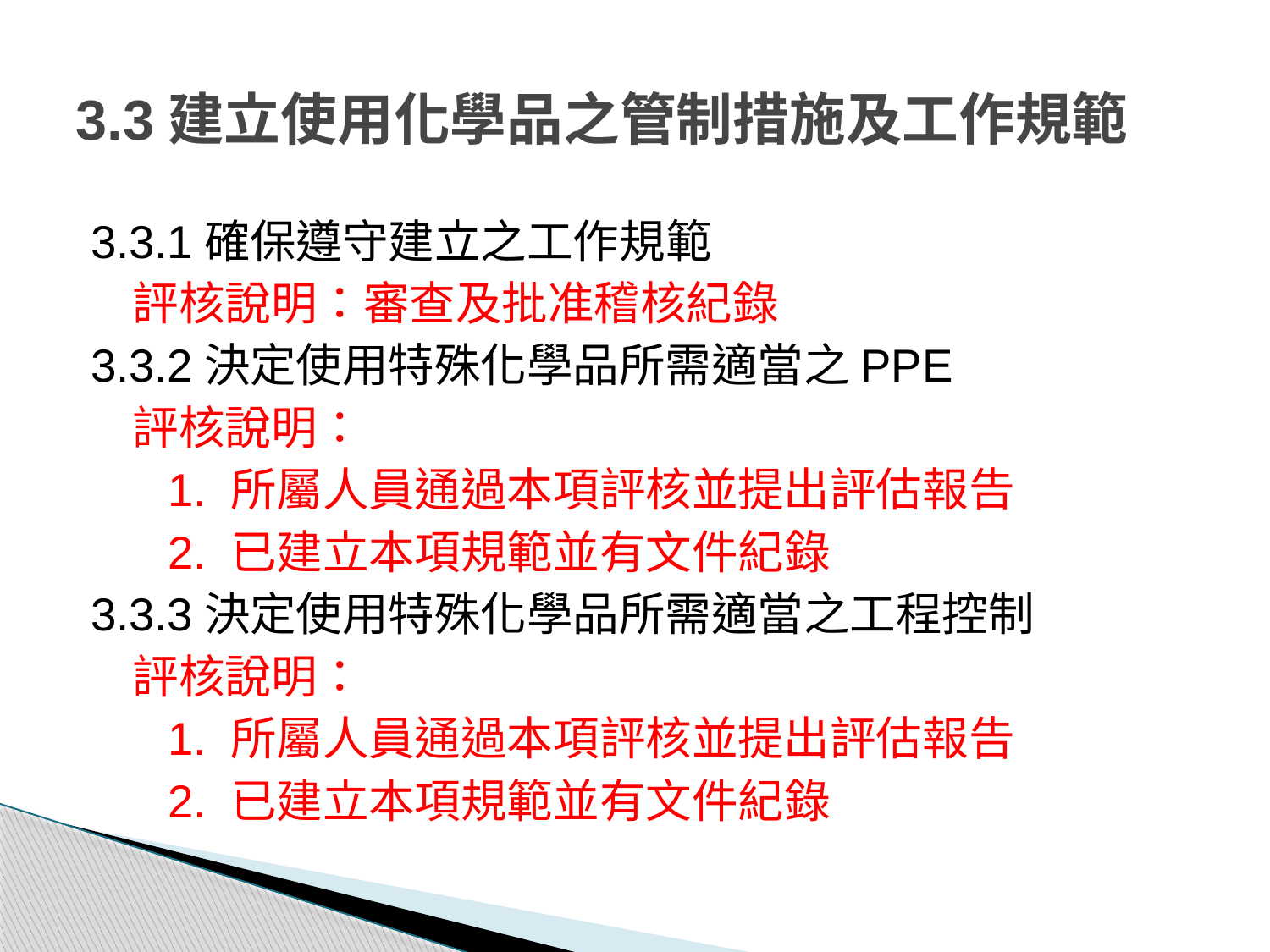

# 3.3建立使用化學品之管制措施及工作規範
3.3.1確保遵守建立之工作規範
   評核說明：審查及批准稽核紀錄
3.3.2決定使用特殊化學品所需適當之PPE
   評核說明：
      1. 所屬人員通過本項評核並提出評估報告
      2. 已建立本項規範並有文件紀錄
3.3.3決定使用特殊化學品所需適當之工程控制
   評核說明：
      1. 所屬人員通過本項評核並提出評估報告
      2. 已建立本項規範並有文件紀錄